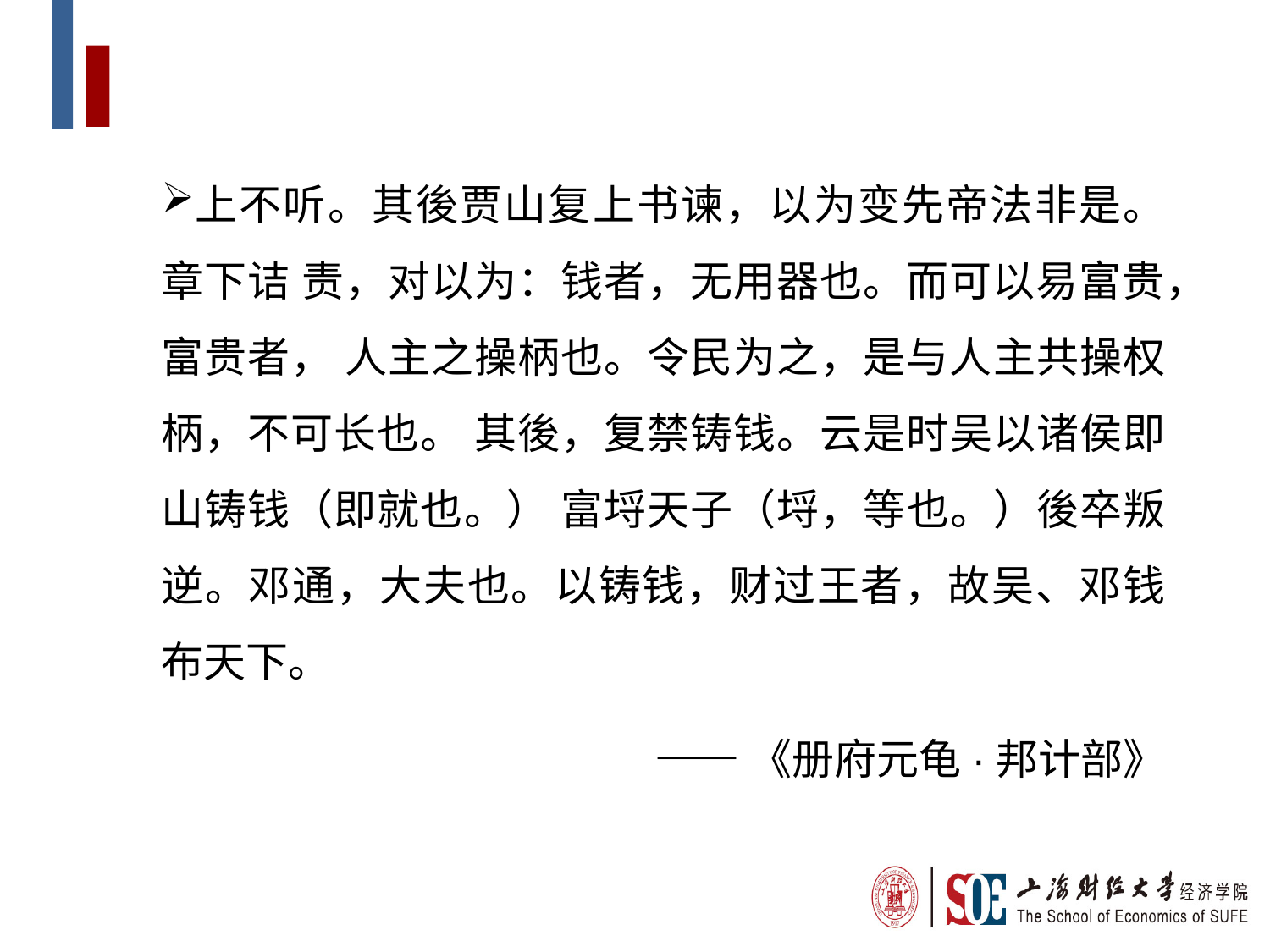

上不听。其後贾山复上书谏，以为变先帝法非是。章下诘 责，对以为：钱者，无用器也。而可以易富贵，富贵者， 人主之操柄也。令民为之，是与人主共操权柄，不可长也。 其後，复禁铸钱。云是时吴以诸侯即山铸钱（即就也。） 富埒天子（埒，等也。）後卒叛逆。邓通，大夫也。以铸钱，财过王者，故吴、邓钱布天下。
 ——《册府元龟·邦计部》